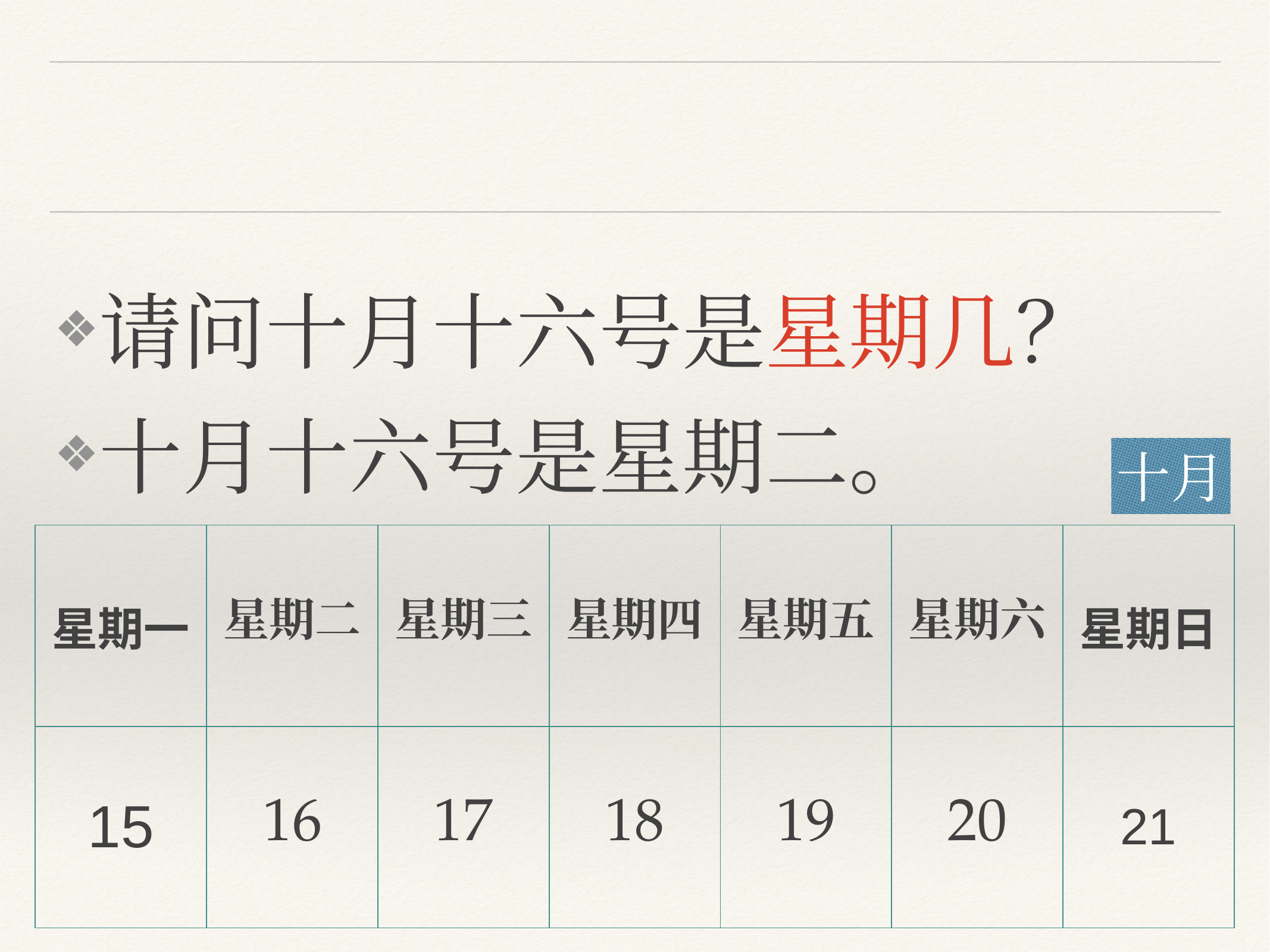

#
请问十月十六号是星期几？
十月十六号是星期二。
十月
| 星期一 | 星期二 | 星期三 | 星期四 | 星期五 | 星期六 | 星期日 |
| --- | --- | --- | --- | --- | --- | --- |
| 15 | 16 | 17 | 18 | 19 | 20 | 21 |